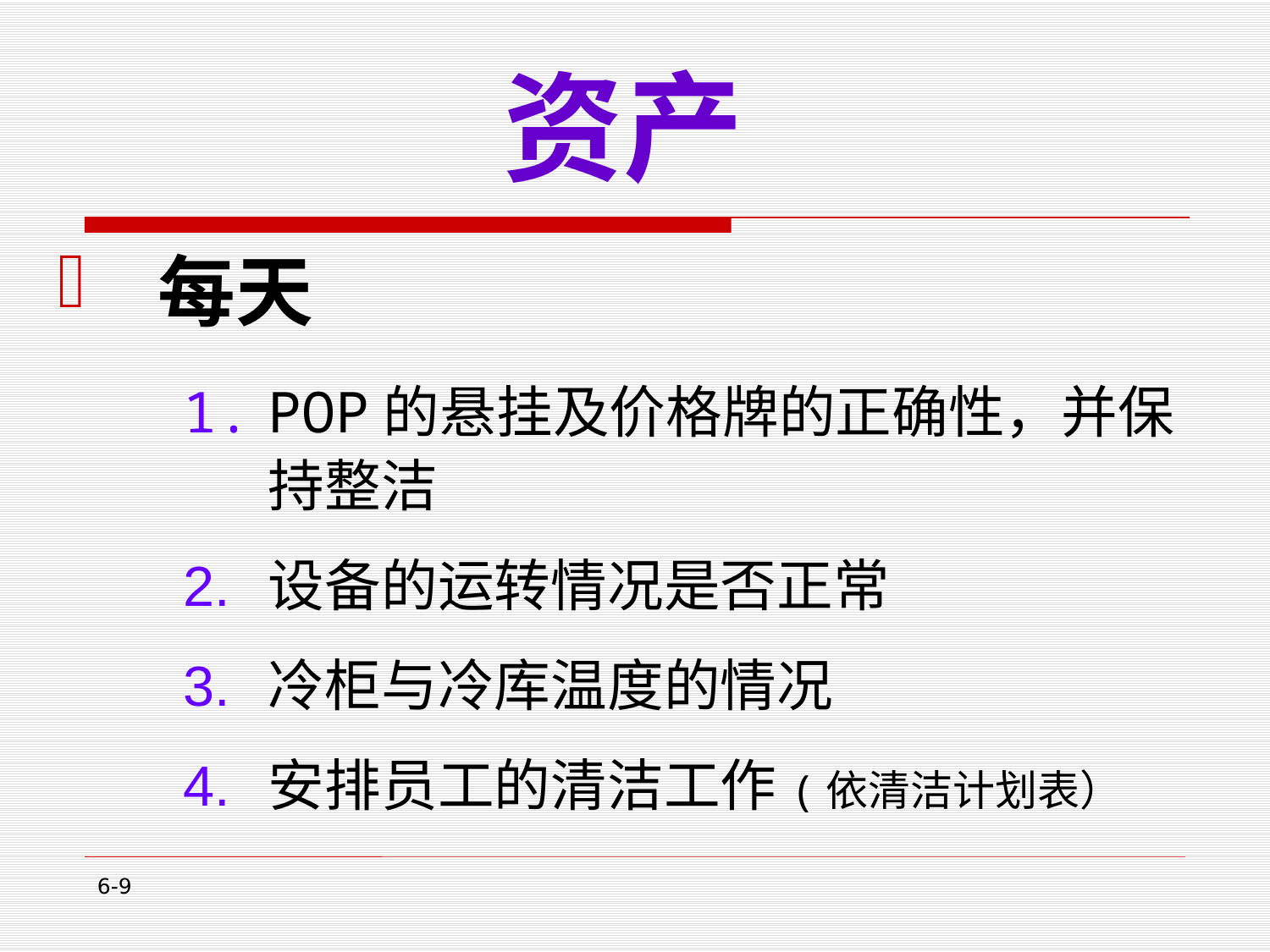

# 资产
每天
POP的悬挂及价格牌的正确性，并保持整洁
设备的运转情况是否正常
冷柜与冷库温度的情况
安排员工的清洁工作(依清洁计划表）
6-9
3